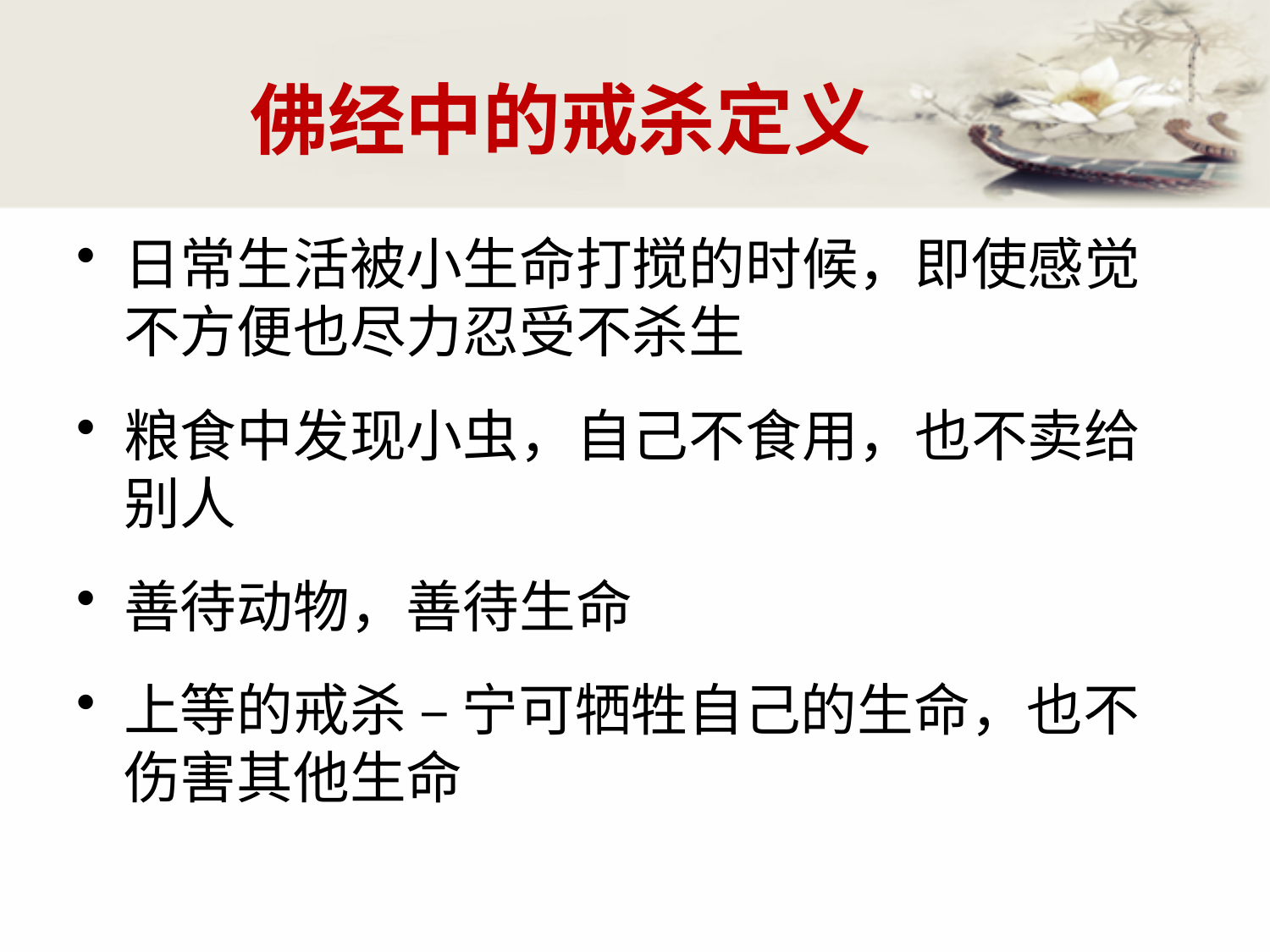

# 佛经中的戒杀定义
日常生活被小生命打搅的时候，即使感觉不方便也尽力忍受不杀生

粮食中发现小虫，自己不食用，也不卖给别人

善待动物，善待生命

上等的戒杀 – 宁可牺牲自己的生命，也不伤害其他生命